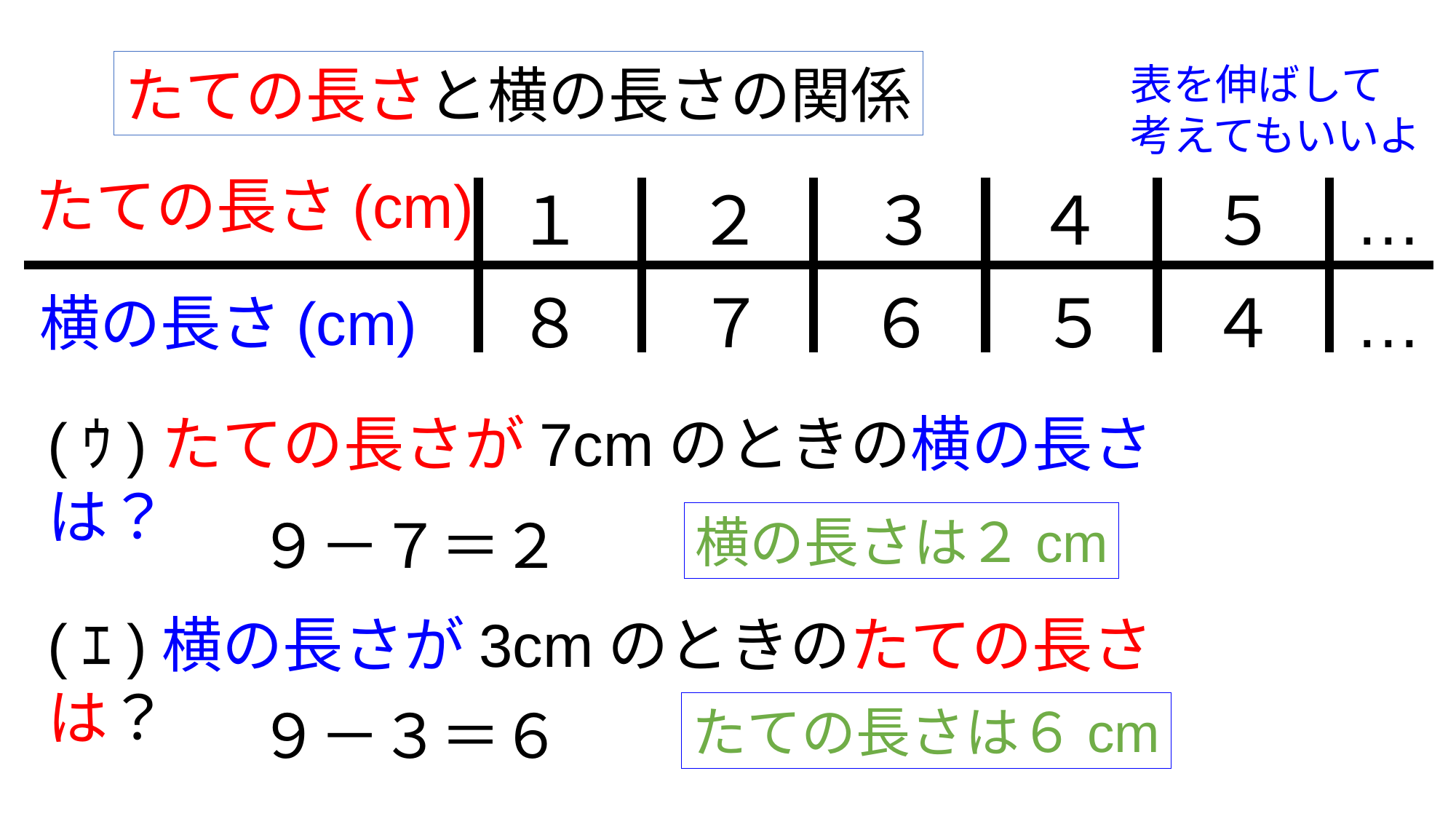

たての長さと横の長さの関係
表を伸ばして
考えてもいいよ
たての長さ(cm)
１
２
３
４
５
…
８
７
６
５
４
…
横の長さ(cm)
(ｳ)たての長さが7cmのときの横の長さは？
９－７＝２
横の長さは２cm
(ｴ)横の長さが3cmのときのたての長さは？
９－３＝６
たての長さは６cm